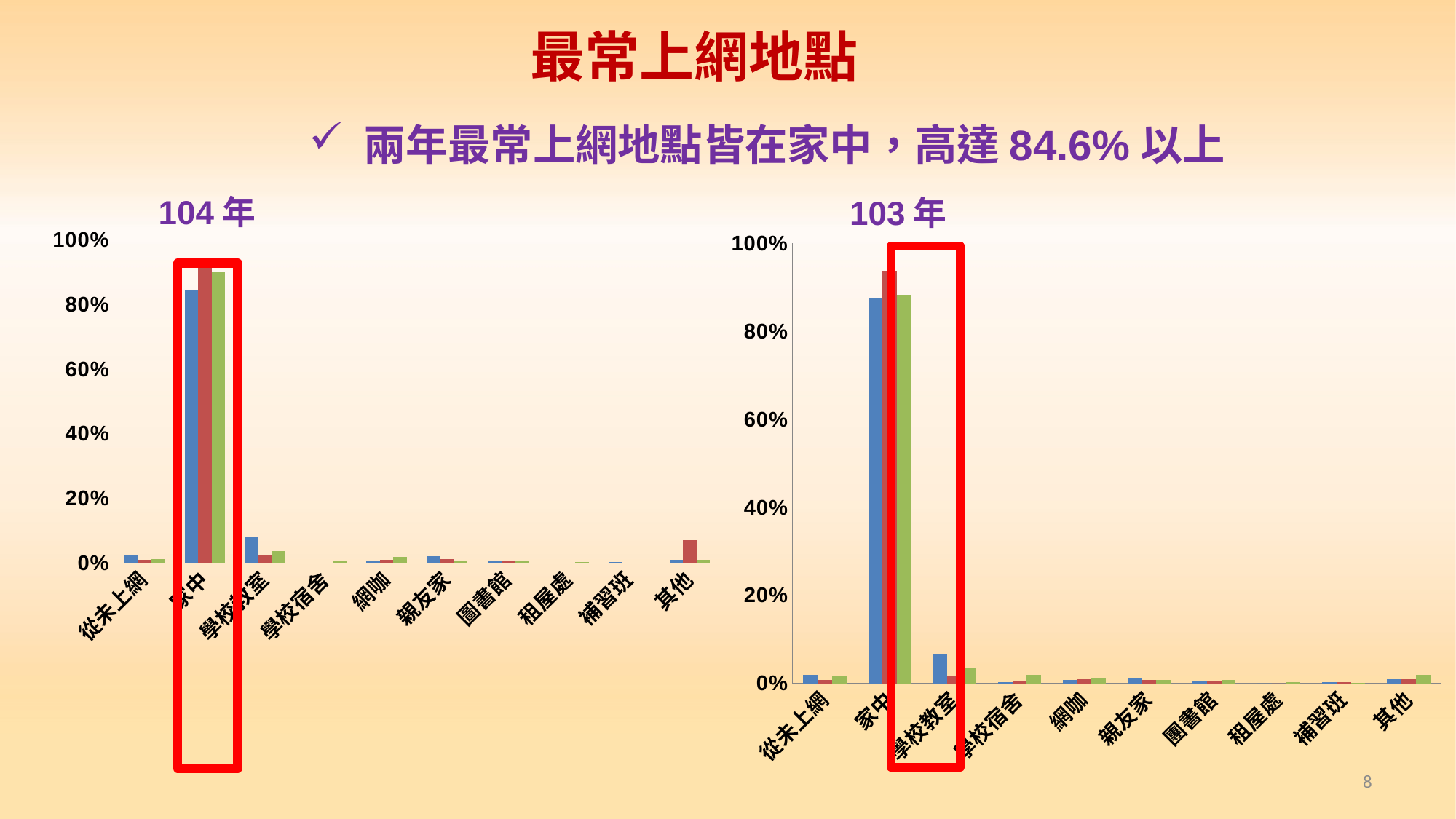

最常上網地點
兩年最常上網地點皆在家中，高達84.6%以上
104年

103年

### Chart

| Category | 國小 | 國中 | 高中職 |
|---|---|---|---|
| 從未上網 | 0.02000000000000001 | 0.007000000000000011 | 0.01600000000000002 |
| 家中 | 0.8750000000000014 | 0.938 | 0.883 |
| 學校教室 | 0.066 | 0.01600000000000002 | 0.034 |
| 學校宿舍 | 0.0030000000000000057 | 0.0050000000000000105 | 0.019000000000000045 |
| 網咖 | 0.007000000000000011 | 0.010000000000000005 | 0.010999999999999998 |
| 親友家 | 0.012999999999999998 | 0.008000000000000023 | 0.007000000000000011 |
| 團書館 | 0.0050000000000000105 | 0.0040000000000000105 | 0.008000000000000023 |
| 租屋處 | 0.0 | 0.0 | 0.0030000000000000057 |
| 補習班 | 0.0030000000000000057 | 0.0030000000000000057 | 0.0010000000000000028 |
| 其他 | 0.009000000000000003 | 0.010000000000000005 | 0.019000000000000045 |

### Chart

| Category | 國小 | 國中 | 高中職 |
|---|---|---|---|
| 從未上網 | 0.023 | 0.011 | 0.012 |
| 家中 | 0.846 | 0.926 | 0.901 |
| 學校教室 | 0.081 | 0.023 | 0.037 |
| 學校宿舍 | 0.002 | 0.002 | 0.007 |
| 網咖 | 0.005 | 0.011 | 0.018 |
| 親友家 | 0.021 | 0.012 | 0.005 |
| 圖書館 | 0.007 | 0.007 | 0.005 |
| 租屋處 | 0.0 | 0.0 | 0.004 |
| 補習班 | 0.004 | 0.002 | 0.001 |
| 其他 | 0.011 | 0.07 | 0.01 |

8